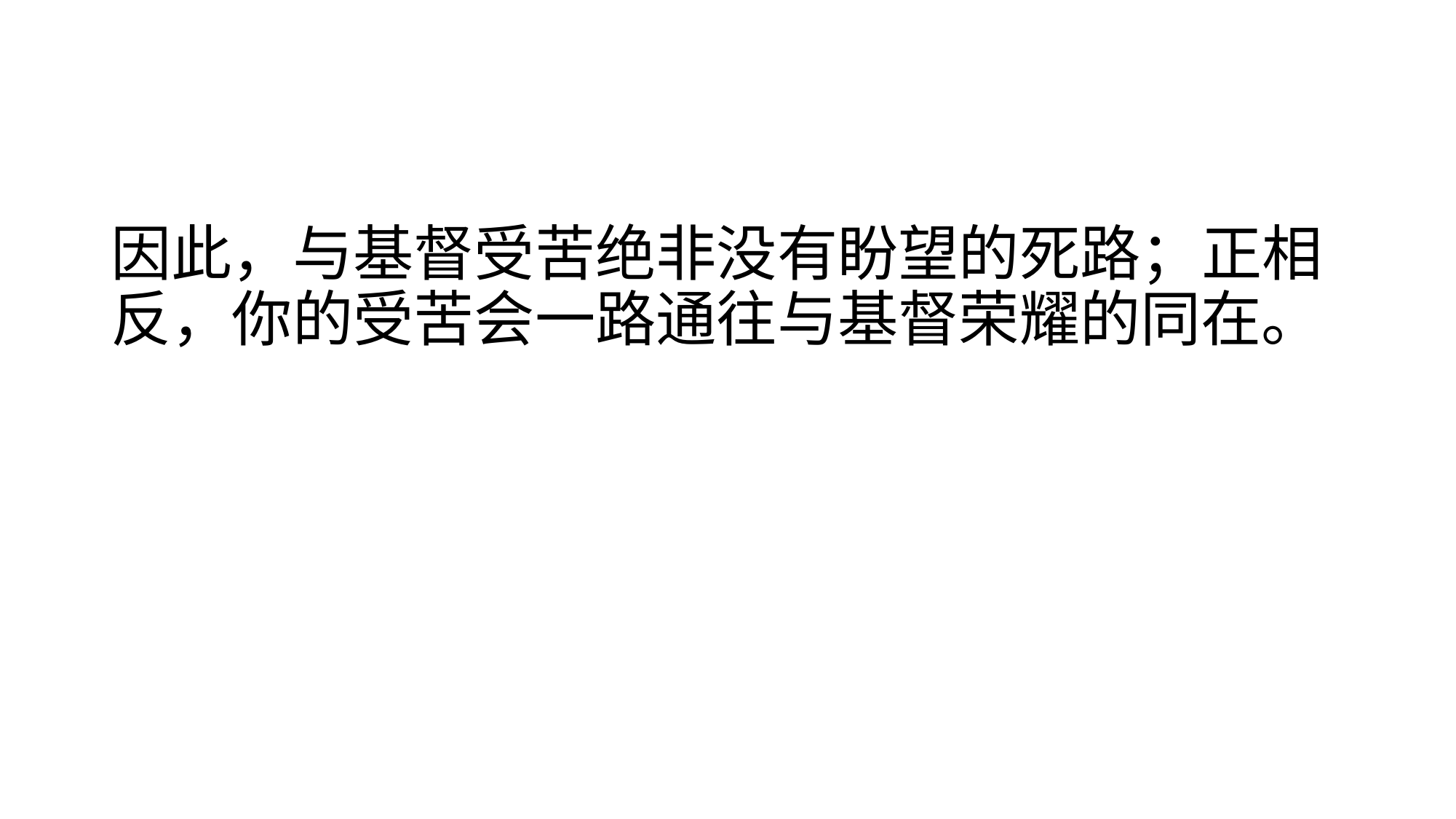

#
因此，与基督受苦绝非没有盼望的死路；正相反，你的受苦会一路通往与基督荣耀的同在。